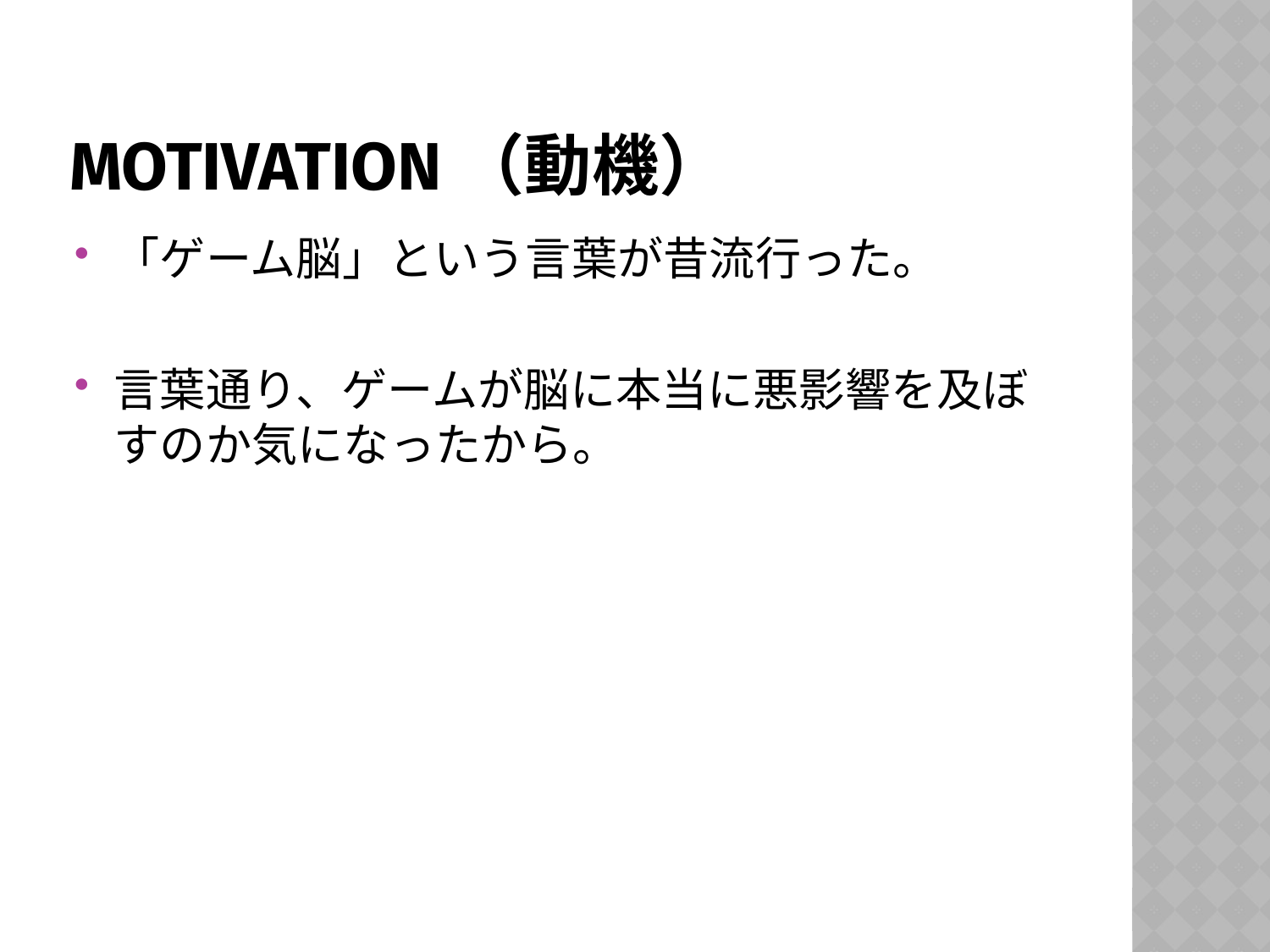

# Motivation（動機）
「ゲーム脳」という言葉が昔流行った。

言葉通り、ゲームが脳に本当に悪影響を及ぼすのか気になったから。